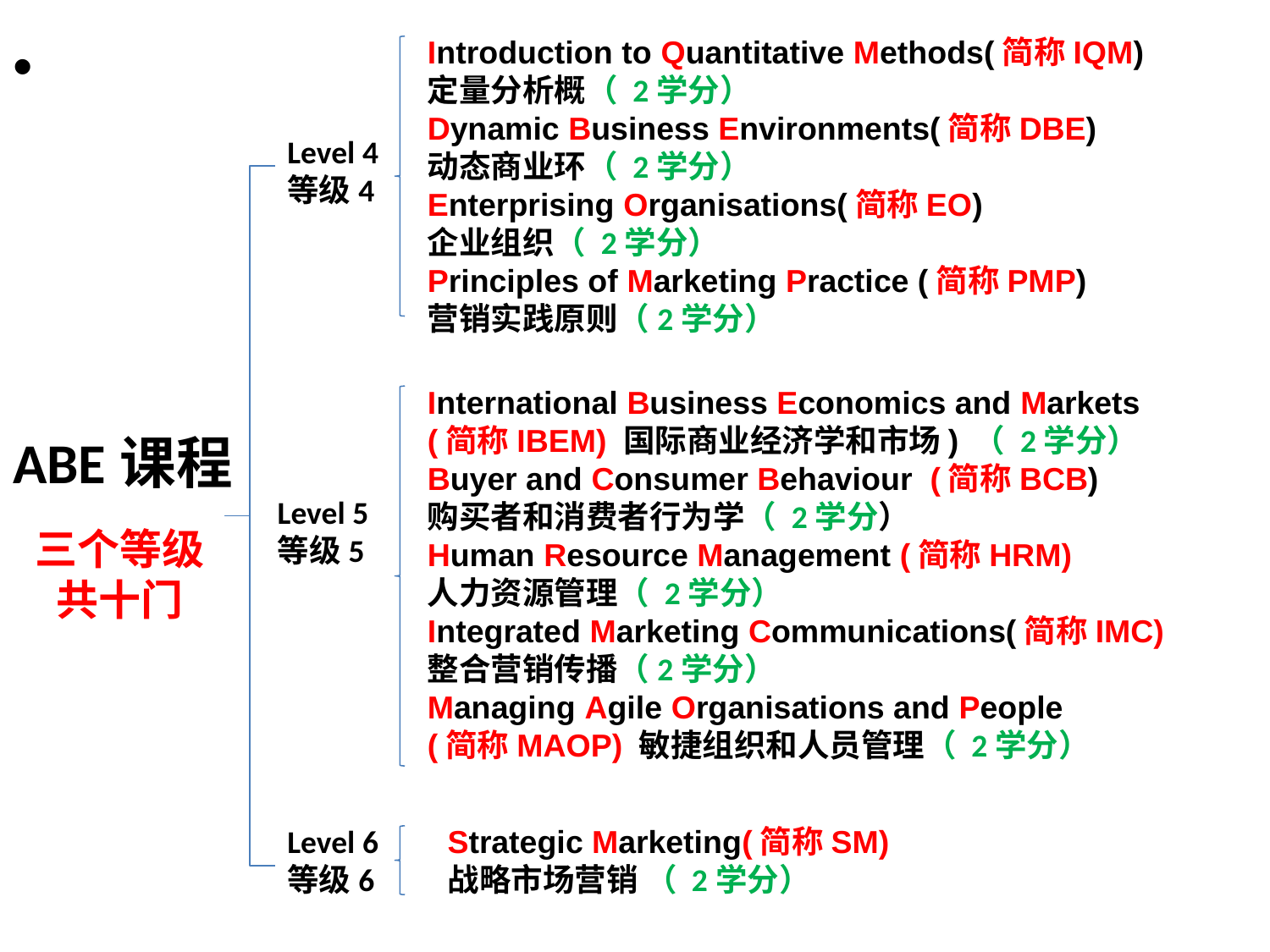

ABE课程
Introduction to Quantitative Methods(简称IQM)
定量分析概（ 2学分）
Dynamic Business Environments(简称DBE)
动态商业环（ 2学分）
Enterprising Organisations(简称EO)
企业组织（ 2学分）
Principles of Marketing Practice (简称PMP)
营销实践原则（2学分）

Level 4
等级4

International Business Economics and Markets
(简称IBEM) 国际商业经济学和市场) （ 2学分）
Buyer and Consumer Behaviour  (简称BCB)
购买者和消费者行为学（ 2学分）
Human Resource Management (简称HRM)
人力资源管理（ 2学分）
Integrated Marketing Communications(简称IMC)
整合营销传播（2学分）
Managing Agile Organisations and People
(简称MAOP) 敏捷组织和人员管理（ 2学分）

Level 5
等级5
三个等级
共十门
Level 6
等级6
Strategic Marketing(简称SM)
战略市场营销 （ 2学分）